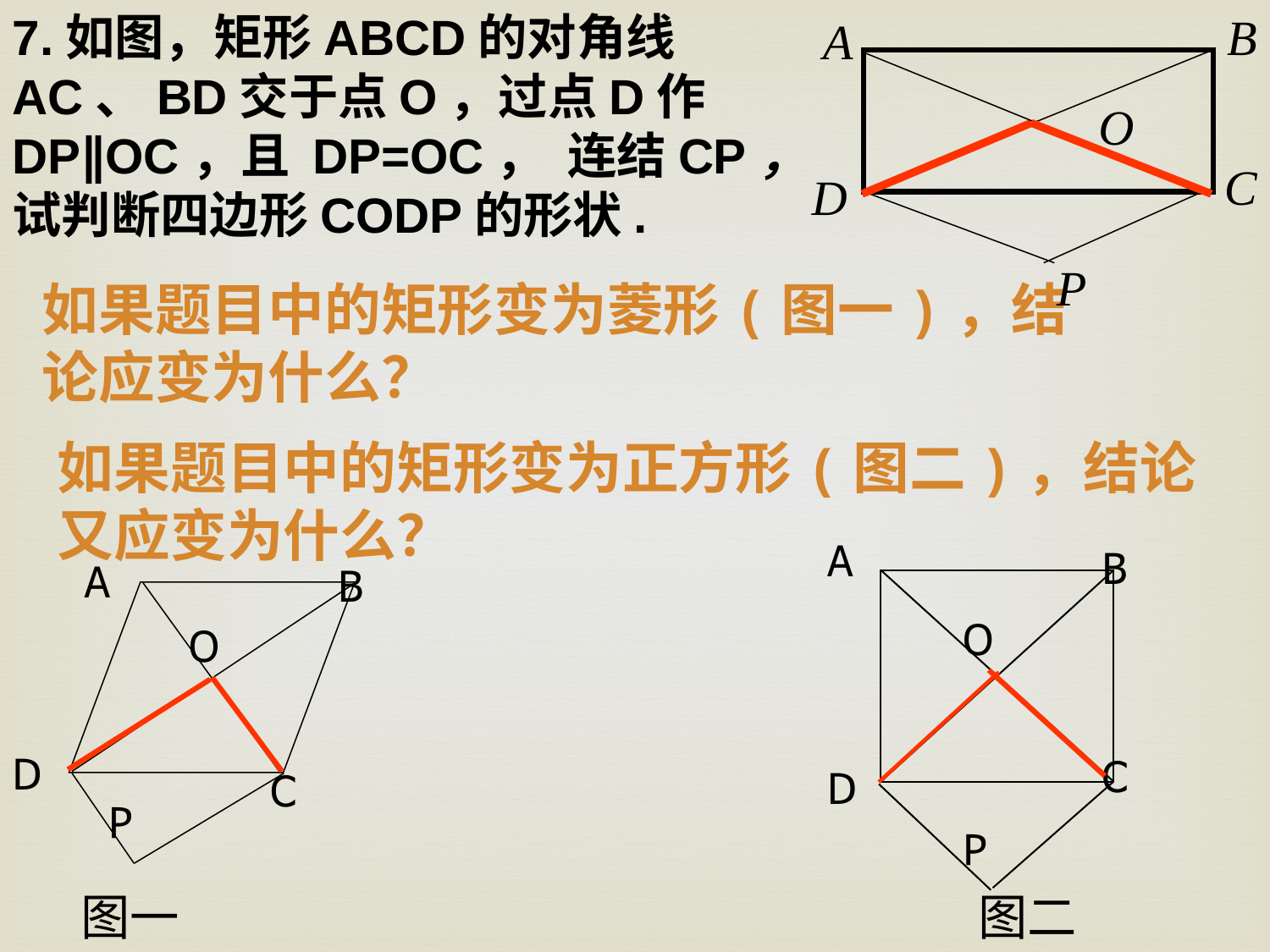

7.如图，矩形ABCD的对角线AC、BD交于点O，过点D作DP∥OC，且 DP=OC，  连结CP，试判断四边形CODP的形状.
B
A
O
C
D
P

如果题目中的矩形变为菱形(图一)，结论应变为什么？
如果题目中的矩形变为正方形(图二)，结论又应变为什么？
A
B
O
C
D
P

图二

A
B

图一
O
D
C
P